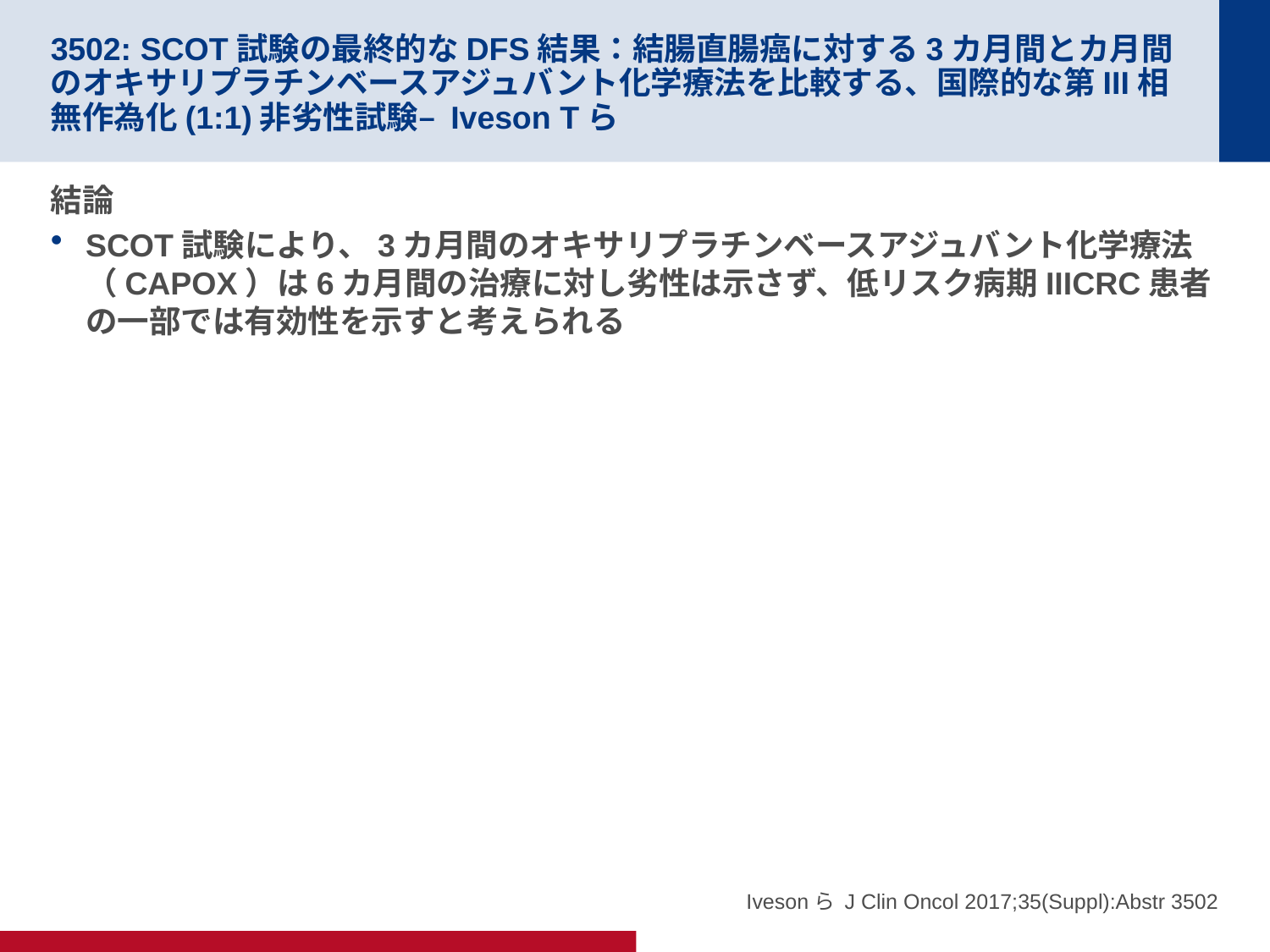

# 3502: SCOT試験の最終的なDFS結果：結腸直腸癌に対する3カ月間とカ月間のオキサリプラチンベースアジュバント化学療法を比較する、国際的な第III相無作為化(1:1)非劣性試験– Iveson Tら
結論
SCOT試験により、3カ月間のオキサリプラチンベースアジュバント化学療法（CAPOX）は6カ月間の治療に対し劣性は示さず、低リスク病期IIICRC患者の一部では有効性を示すと考えられる
Ivesonら J Clin Oncol 2017;35(Suppl):Abstr 3502